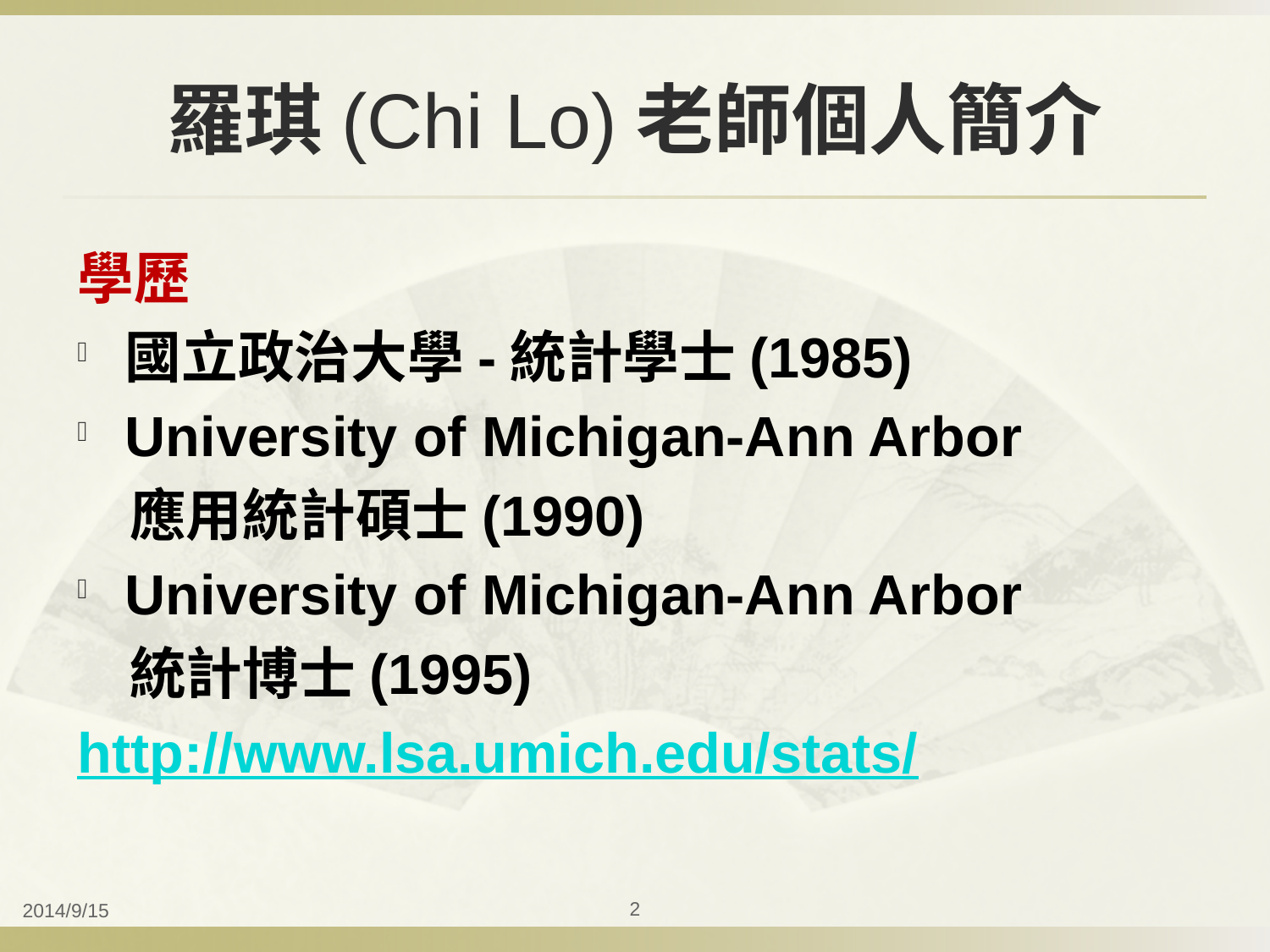

# 羅琪(Chi Lo)老師個人簡介
學歷
國立政治大學-統計學士(1985)
University of Michigan-Ann Arbor
   應用統計碩士(1990)
University of Michigan-Ann Arbor
   統計博士(1995)
http://www.lsa.umich.edu/stats/
2014/9/15
2